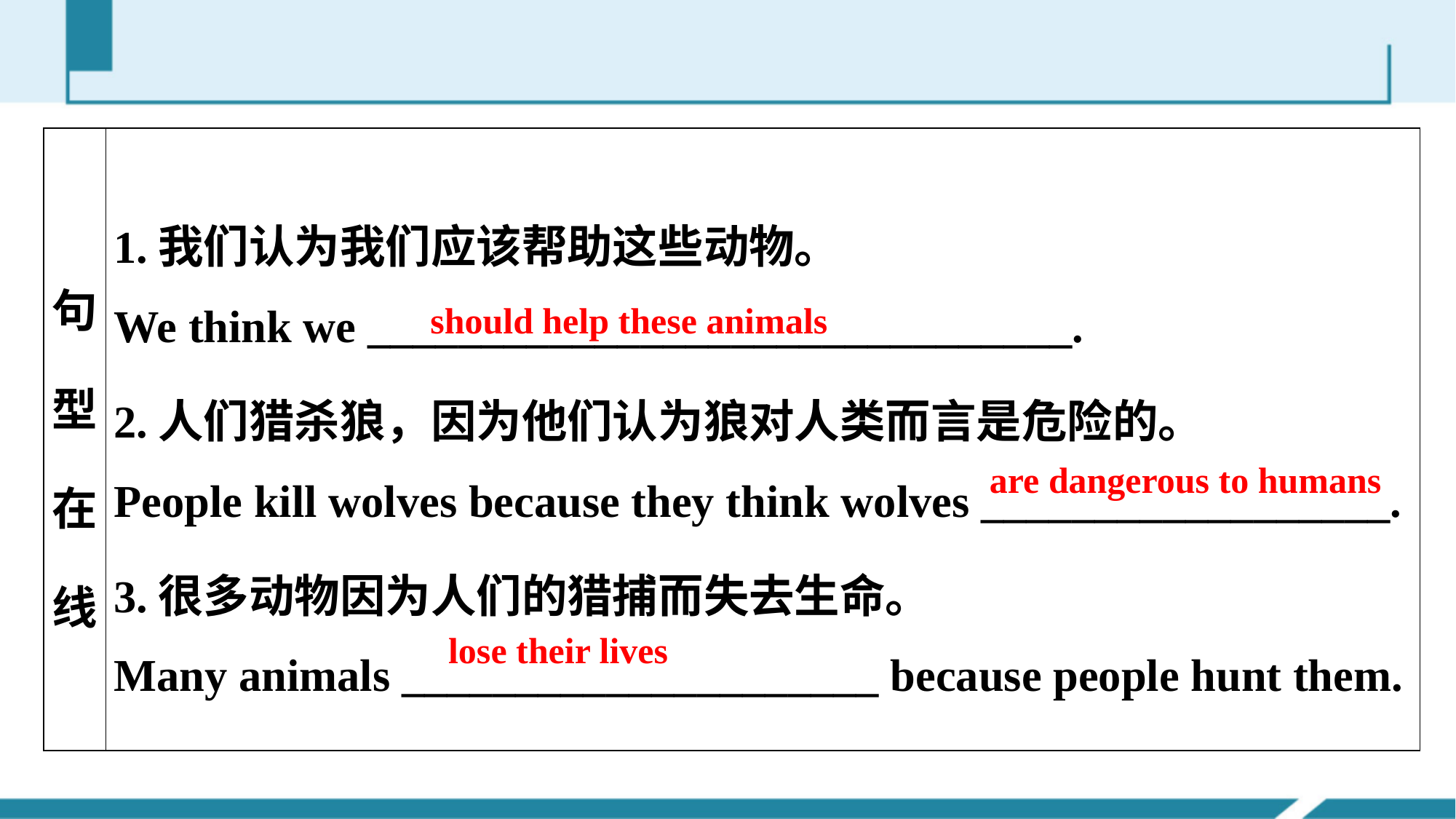

| 句型在线 | 1.我们认为我们应该帮助这些动物。 We think we \_\_\_\_\_\_\_\_\_\_\_\_\_\_\_\_\_\_\_\_\_\_\_\_\_\_\_\_\_\_\_. 2.人们猎杀狼，因为他们认为狼对人类而言是危险的。 People kill wolves because they think wolves \_\_\_\_\_\_\_\_\_\_\_\_\_\_\_\_\_\_. 3.很多动物因为人们的猎捕而失去生命。 Many animals \_\_\_\_\_\_\_\_\_\_\_\_\_\_\_\_\_\_\_\_\_ because people hunt them. |
| --- | --- |
should help these animals
are dangerous to humans
lose their lives